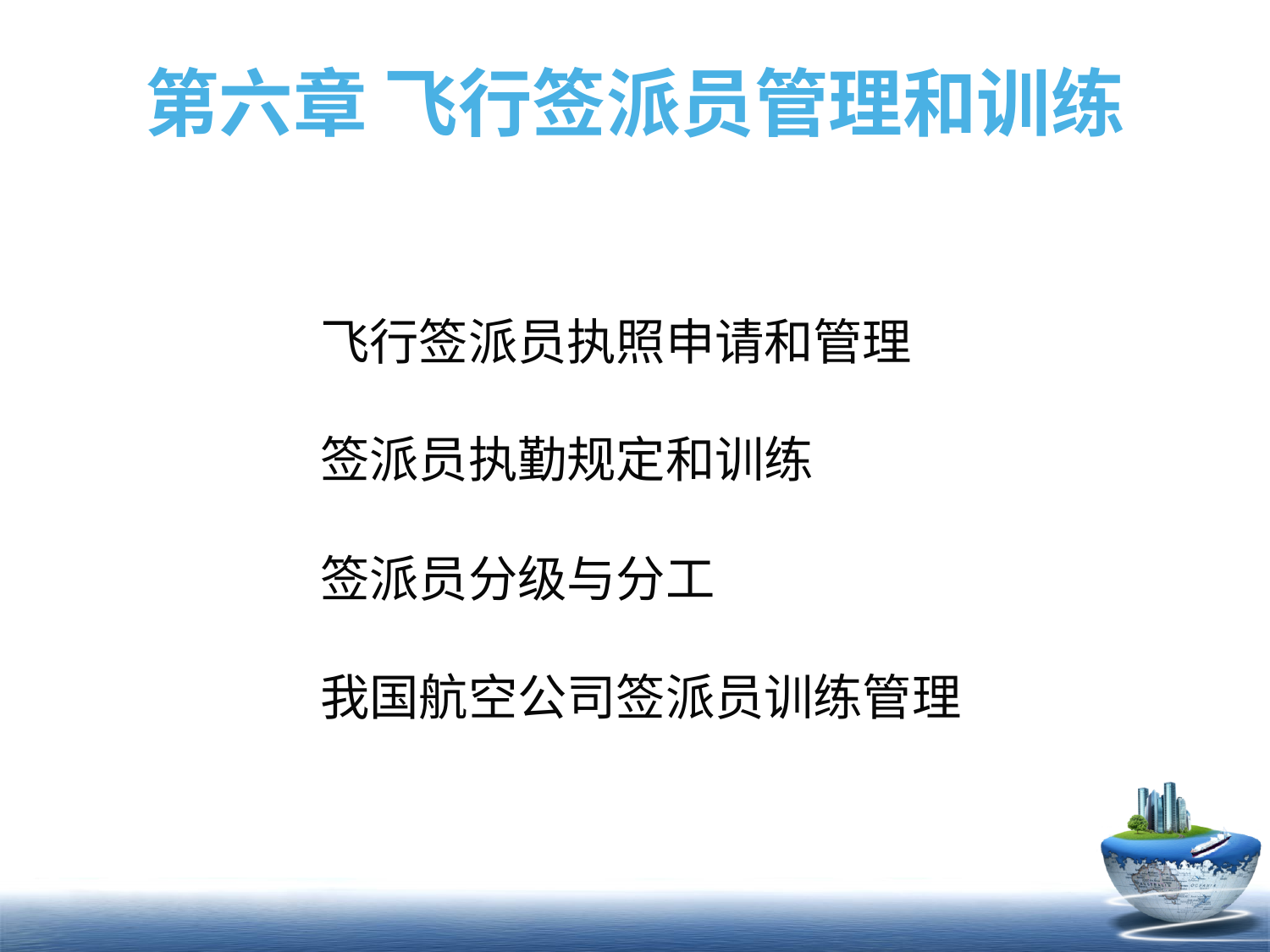

# 第六章 飞行签派员管理和训练
飞行签派员执照申请和管理
签派员执勤规定和训练
签派员分级与分工
我国航空公司签派员训练管理